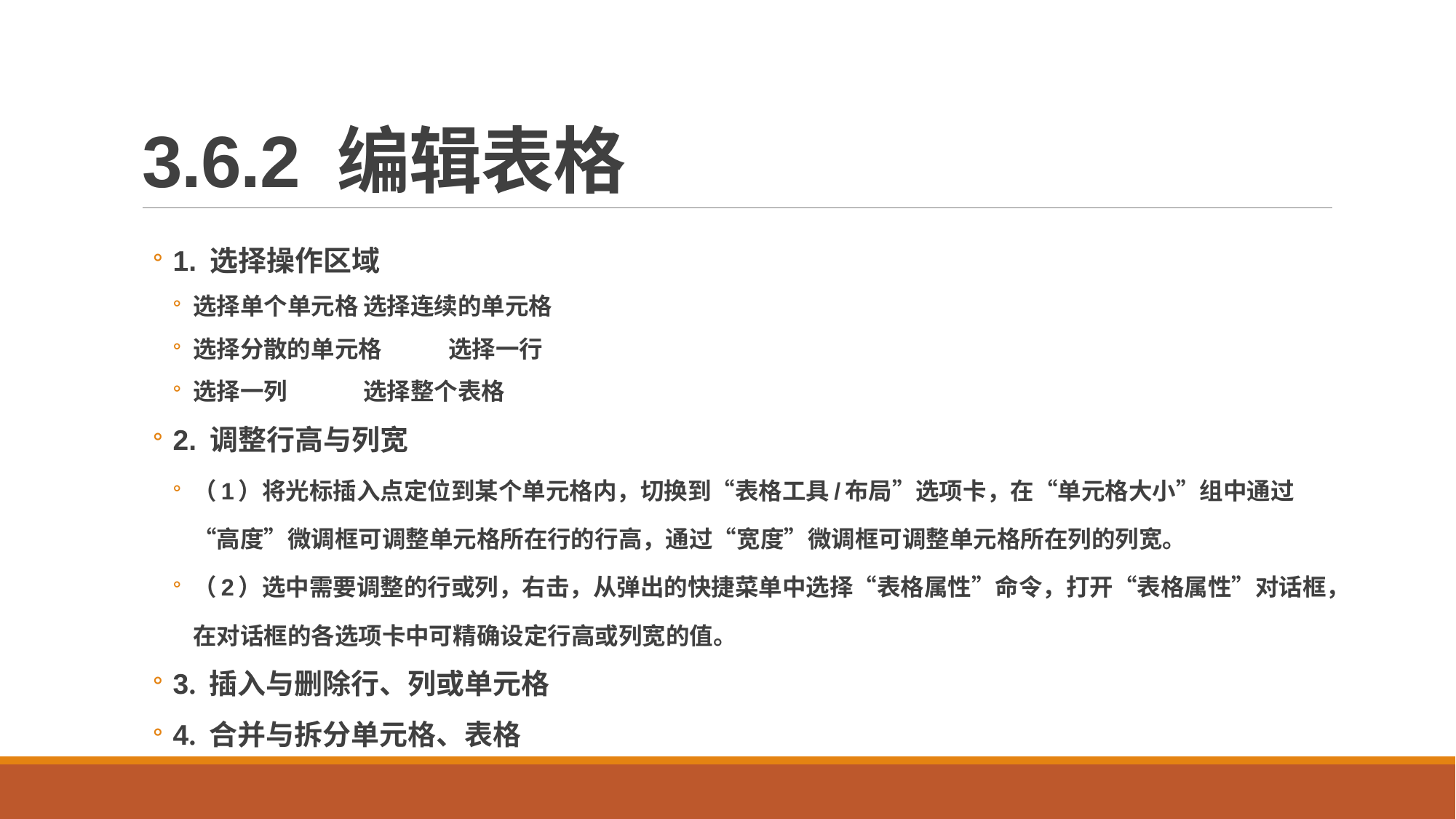

# 3.6.2 编辑表格
1. 选择操作区域
选择单个单元格	选择连续的单元格
选择分散的单元格	选择一行
选择一列		选择整个表格
2. 调整行高与列宽
（1）将光标插入点定位到某个单元格内，切换到“表格工具/布局”选项卡，在“单元格大小”组中通过“高度”微调框可调整单元格所在行的行高，通过“宽度”微调框可调整单元格所在列的列宽。
（2）选中需要调整的行或列，右击，从弹出的快捷菜单中选择“表格属性”命令，打开“表格属性”对话框，在对话框的各选项卡中可精确设定行高或列宽的值。
3. 插入与删除行、列或单元格
4. 合并与拆分单元格、表格